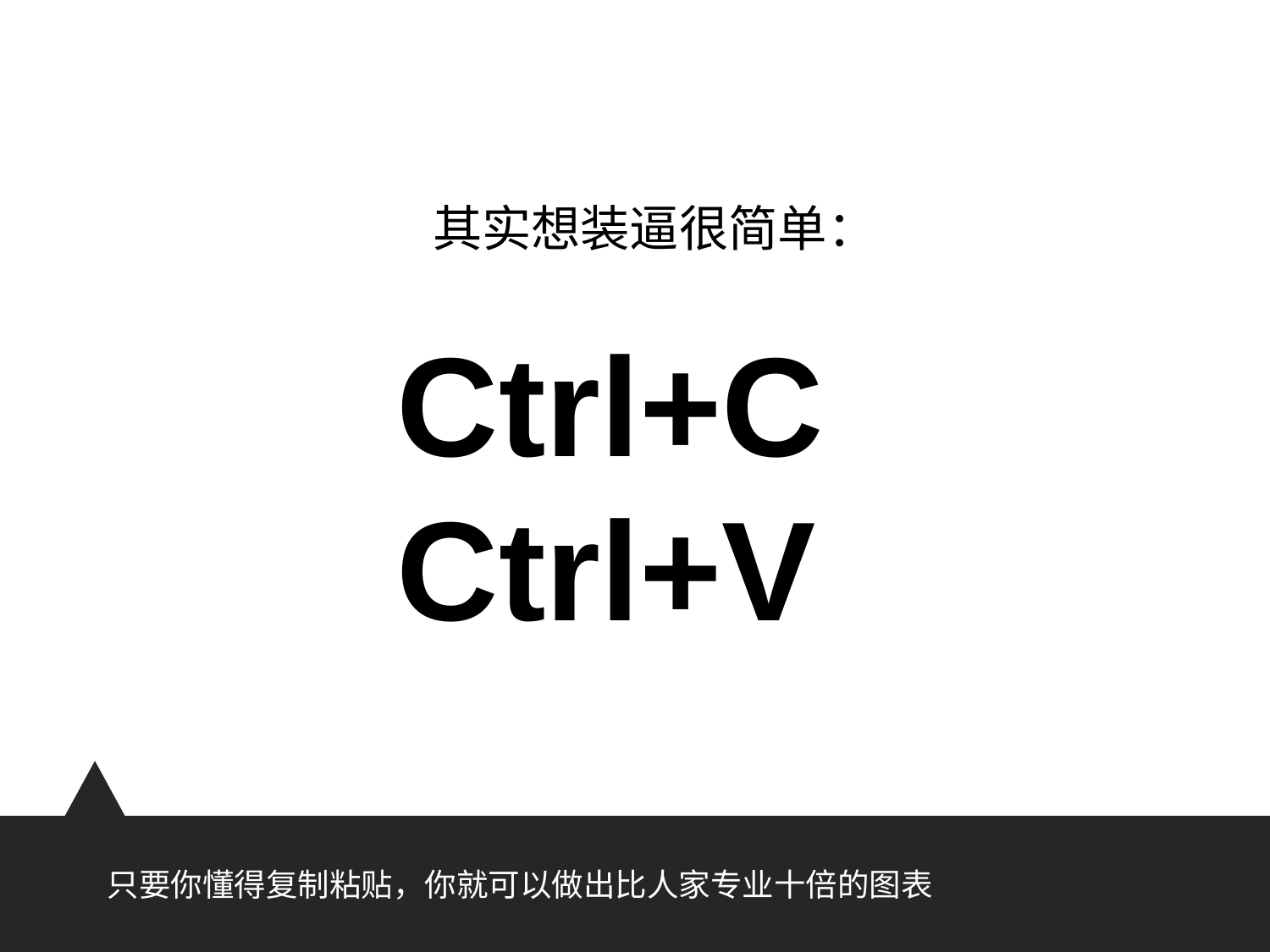

其实想装逼很简单：
Ctrl+C
Ctrl+V

只要你懂得复制粘贴，你就可以做出比人家专业十倍的图表